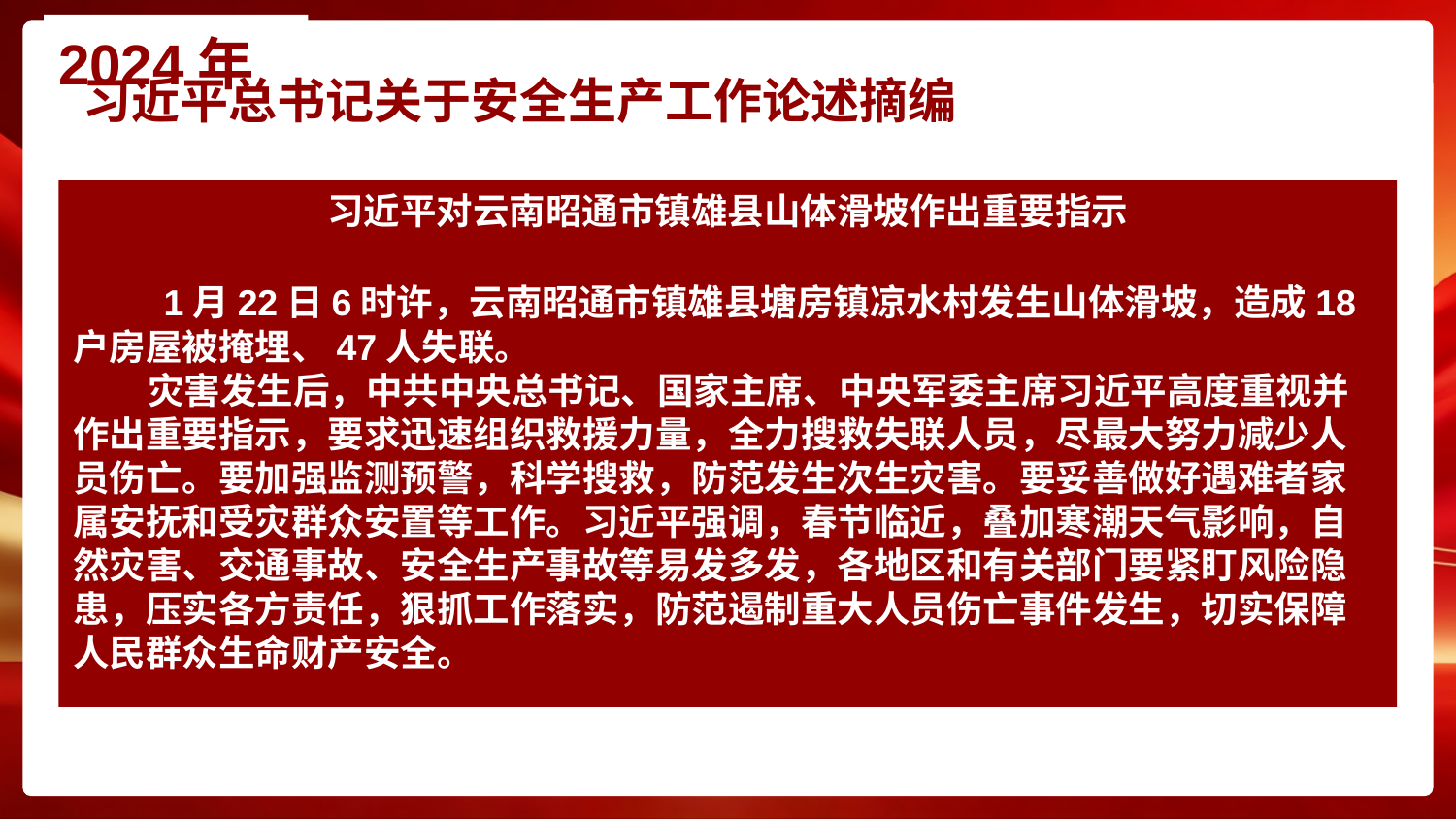

2024年
# 习近平总书记关于安全生产工作论述摘编
习近平对云南昭通市镇雄县山体滑坡作出重要指示

　　1月22日6时许，云南昭通市镇雄县塘房镇凉水村发生山体滑坡，造成18户房屋被掩埋、47人失联。
        灾害发生后，中共中央总书记、国家主席、中央军委主席习近平高度重视并作出重要指示，要求迅速组织救援力量，全力搜救失联人员，尽最大努力减少人员伤亡。要加强监测预警，科学搜救，防范发生次生灾害。要妥善做好遇难者家属安抚和受灾群众安置等工作。习近平强调，春节临近，叠加寒潮天气影响，自然灾害、交通事故、安全生产事故等易发多发，各地区和有关部门要紧盯风险隐患，压实各方责任，狠抓工作落实，防范遏制重大人员伤亡事件发生，切实保障人民群众生命财产安全。